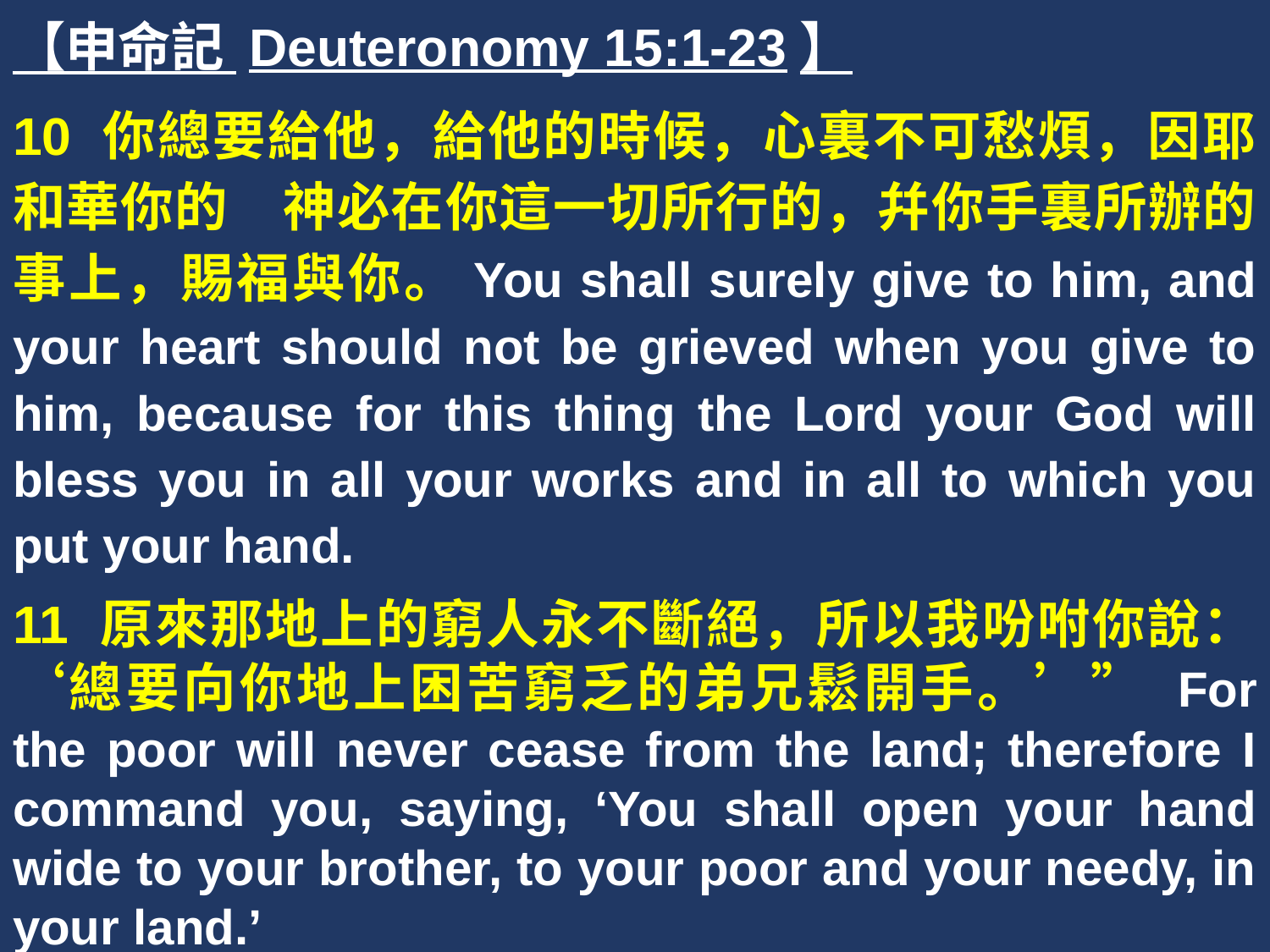

【申命記 Deuteronomy 15:1-23】
10 你總要給他，給他的時候，心裏不可愁煩，因耶和華你的　神必在你這一切所行的，幷你手裏所辦的事上，賜福與你。You shall surely give to him, and your heart should not be grieved when you give to him, because for this thing the Lord your God will bless you in all your works and in all to which you put your hand.
11 原來那地上的窮人永不斷絕，所以我吩咐你說：‘總要向你地上困苦窮乏的弟兄鬆開手。’” For the poor will never cease from the land; therefore I command you, saying, ‘You shall open your hand wide to your brother, to your poor and your needy, in your land.’